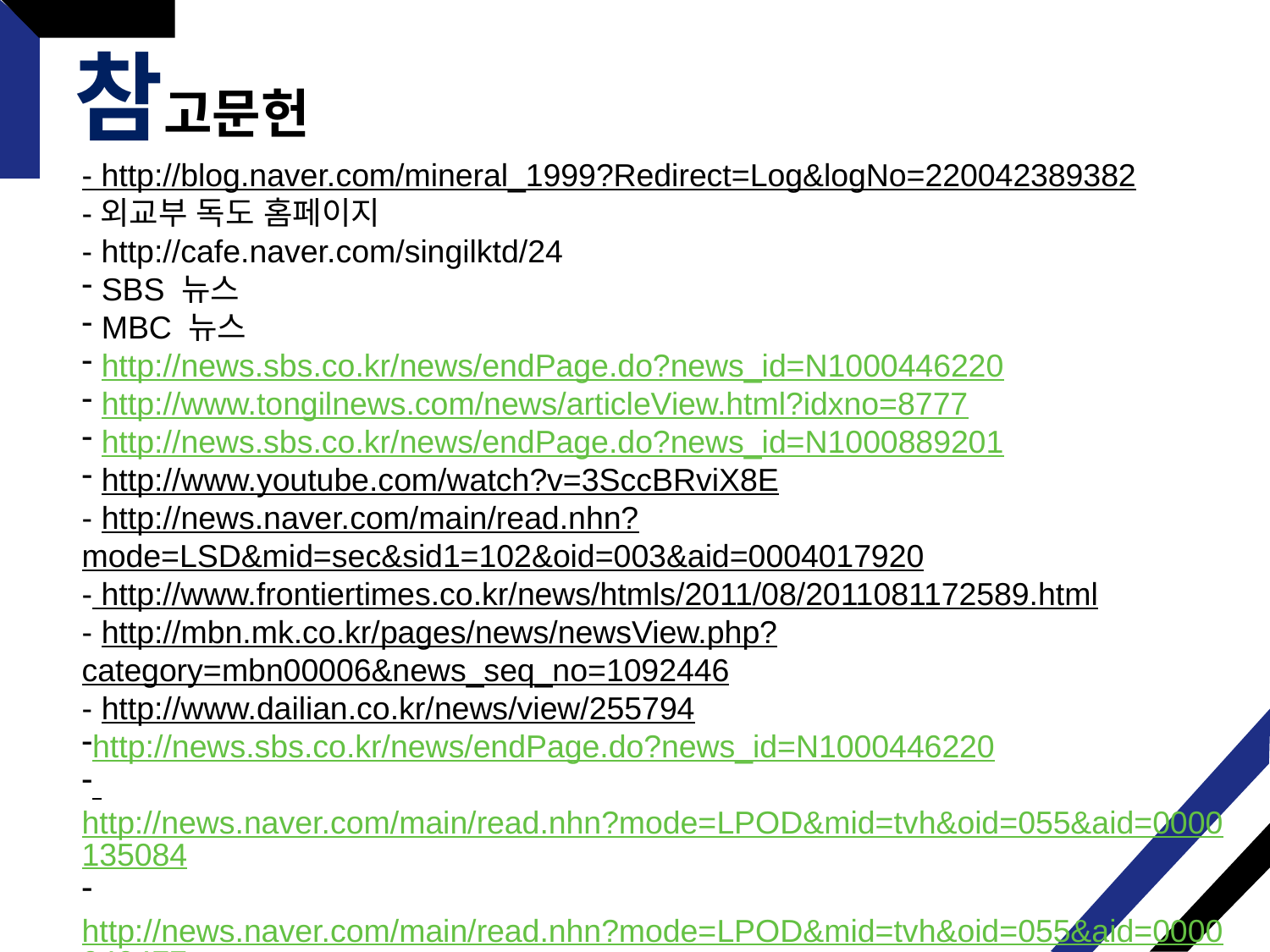

참고문헌
- http://blog.naver.com/mineral_1999?Redirect=Log&logNo=220042389382
-외교부 독도 홈페이지
- http://cafe.naver.com/singilktd/24
 SBS 뉴스
 MBC 뉴스
 http://news.sbs.co.kr/news/endPage.do?news_id=N1000446220
 http://www.tongilnews.com/news/articleView.html?idxno=8777
 http://news.sbs.co.kr/news/endPage.do?news_id=N1000889201
 http://www.youtube.com/watch?v=3SccBRviX8E
- http://news.naver.com/main/read.nhn?mode=LSD&mid=sec&sid1=102&oid=003&aid=0004017920
- http://www.frontiertimes.co.kr/news/htmls/2011/08/2011081172589.html
- http://mbn.mk.co.kr/pages/news/newsView.php?category=mbn00006&news_seq_no=1092446
- http://www.dailian.co.kr/news/view/255794
http://news.sbs.co.kr/news/endPage.do?news_id=N1000446220
 http://news.naver.com/main/read.nhn?mode=LPOD&mid=tvh&oid=055&aid=0000135084
 http://news.naver.com/main/read.nhn?mode=LPOD&mid=tvh&oid=055&aid=0000040477